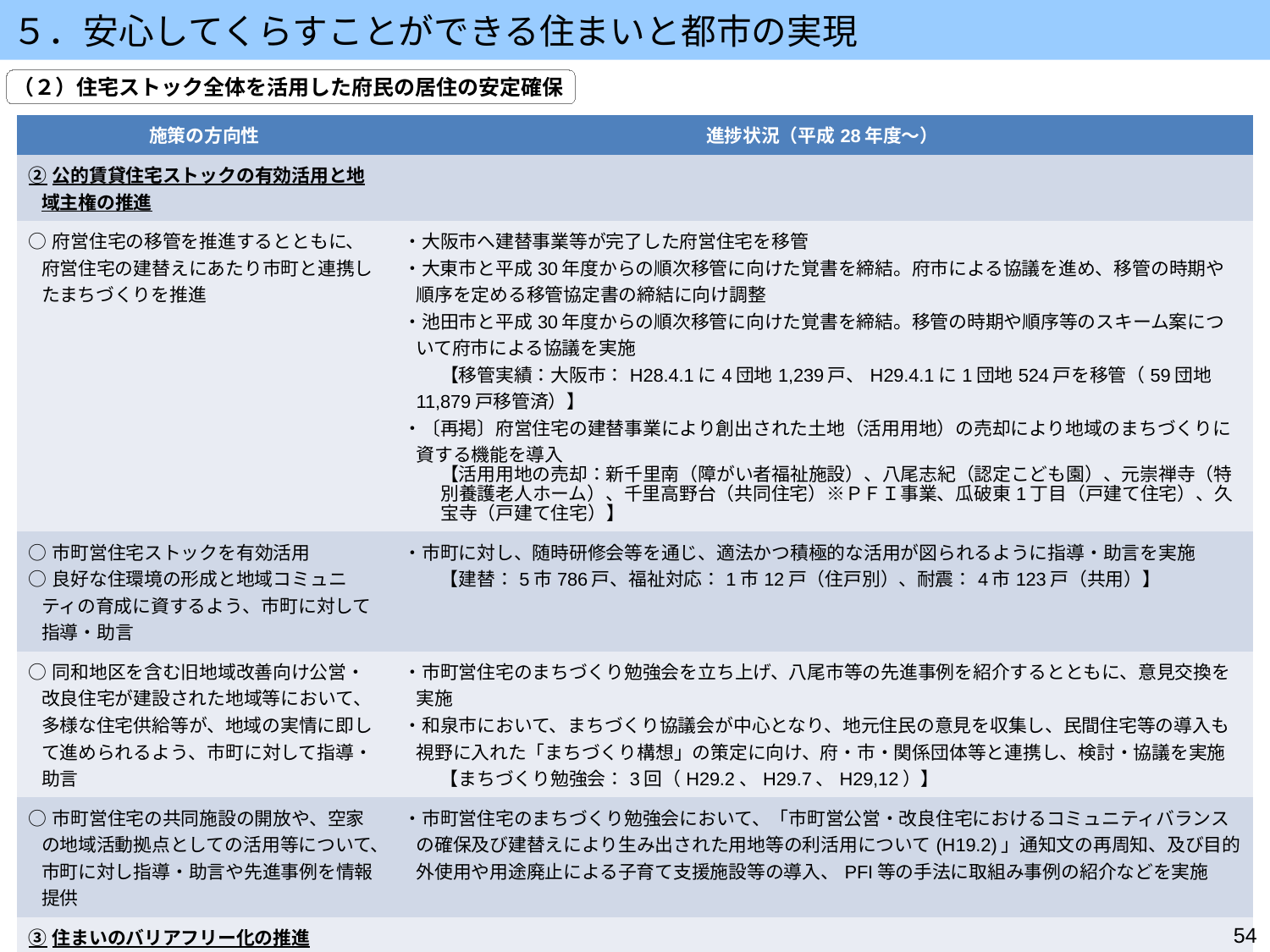

５．安心してくらすことができる住まいと都市の実現
（２）住宅ストック全体を活用した府民の居住の安定確保
| 施策の方向性 | 進捗状況（平成28年度～） |
| --- | --- |
| ②公的賃貸住宅ストックの有効活用と地域主権の推進 |  |
| ○府営住宅の移管を推進するとともに、府営住宅の建替えにあたり市町と連携したまちづくりを推進 | ・大阪市へ建替事業等が完了した府営住宅を移管 ・大東市と平成30年度からの順次移管に向けた覚書を締結。府市による協議を進め、移管の時期や順序を定める移管協定書の締結に向け調整 ・池田市と平成30年度からの順次移管に向けた覚書を締結。移管の時期や順序等のスキーム案について府市による協議を実施 　　【移管実績：大阪市：H28.4.1に4団地1,239戸、H29.4.1に1団地524戸を移管（59団地11,879戸移管済）】 ・〔再掲〕府営住宅の建替事業により創出された土地（活用用地）の売却により地域のまちづくりに資する機能を導入 　　【活用用地の売却：新千里南（障がい者福祉施設）、八尾志紀（認定こども園）、元崇禅寺（特別養護老人ホーム）、千里高野台（共同住宅）※ＰＦＩ事業、瓜破東1丁目（戸建て住宅）、久宝寺（戸建て住宅）】 |
| ○市町営住宅ストックを有効活用 ○良好な住環境の形成と地域コミュニティの育成に資するよう、市町に対して指導・助言 | ・市町に対し、随時研修会等を通じ、適法かつ積極的な活用が図られるように指導・助言を実施 　　【建替：5市786戸、福祉対応：1市12戸（住戸別）、耐震：4市123戸（共用）】 |
| ○同和地区を含む旧地域改善向け公営・改良住宅が建設された地域等において、多様な住宅供給等が、地域の実情に即して進められるよう、市町に対して指導・助言 | ・市町営住宅のまちづくり勉強会を立ち上げ、八尾市等の先進事例を紹介するとともに、意見交換を実施 ・和泉市において、まちづくり協議会が中心となり、地元住民の意見を収集し、民間住宅等の導入も視野に入れた「まちづくり構想」の策定に向け、府・市・関係団体等と連携し、検討・協議を実施 　　【まちづくり勉強会：3回（H29.2、H29.7、H29,12）】 |
| ○市町営住宅の共同施設の開放や、空家の地域活動拠点としての活用等について、市町に対し指導・助言や先進事例を情報提供 | ・市町営住宅のまちづくり勉強会において、「市町営公営・改良住宅におけるコミュニティバランスの確保及び建替えにより生み出された用地等の利活用について(H19.2)」通知文の再周知、及び目的外使用や用途廃止による子育て支援施設等の導入、PFI等の手法に取組み事例の紹介などを実施 |
| ③住まいのバリアフリー化の推進 |  |
| ○公的賃貸住宅のバリアフリー化の推進 ○民間住宅におけるバリアフリー化の促進 | ・〔再掲〕府営住宅について、建替え、住戸内バリアフリー化事業等によりバリアフリー化を推進　 　　【建替事業：2,461戸着工　住戸内バリアフリー化事業：1,733戸着工　中層EV設置事業：99基着工】　 ・〔再掲〕市町営住宅について、適法かつ積極的な改善の推進に向けて、市町に対し指導・助言を実施 　　【建替事業：5市786戸着工　住戸内バリアフリー化事業：1市12戸着工】 ・〔再掲〕国による「住宅確保要配慮者専用賃貸住宅改修事業」による改修費補助制度の紹介や、介護保険制度、府・市町村の助成制度等の活用のため、消費者セミナーなど各種説明会やイベントにおいて制度啓発を実施 |
| ○「高齢者・障がい者向け住宅改造相談のための研修」の推進 | 〔再掲〕事業者の技術力向上に向け、「大阪の住まい活性化フォーラム」において、「高齢者・障がい者向け住宅改造相談のための研修」を開催 |
54